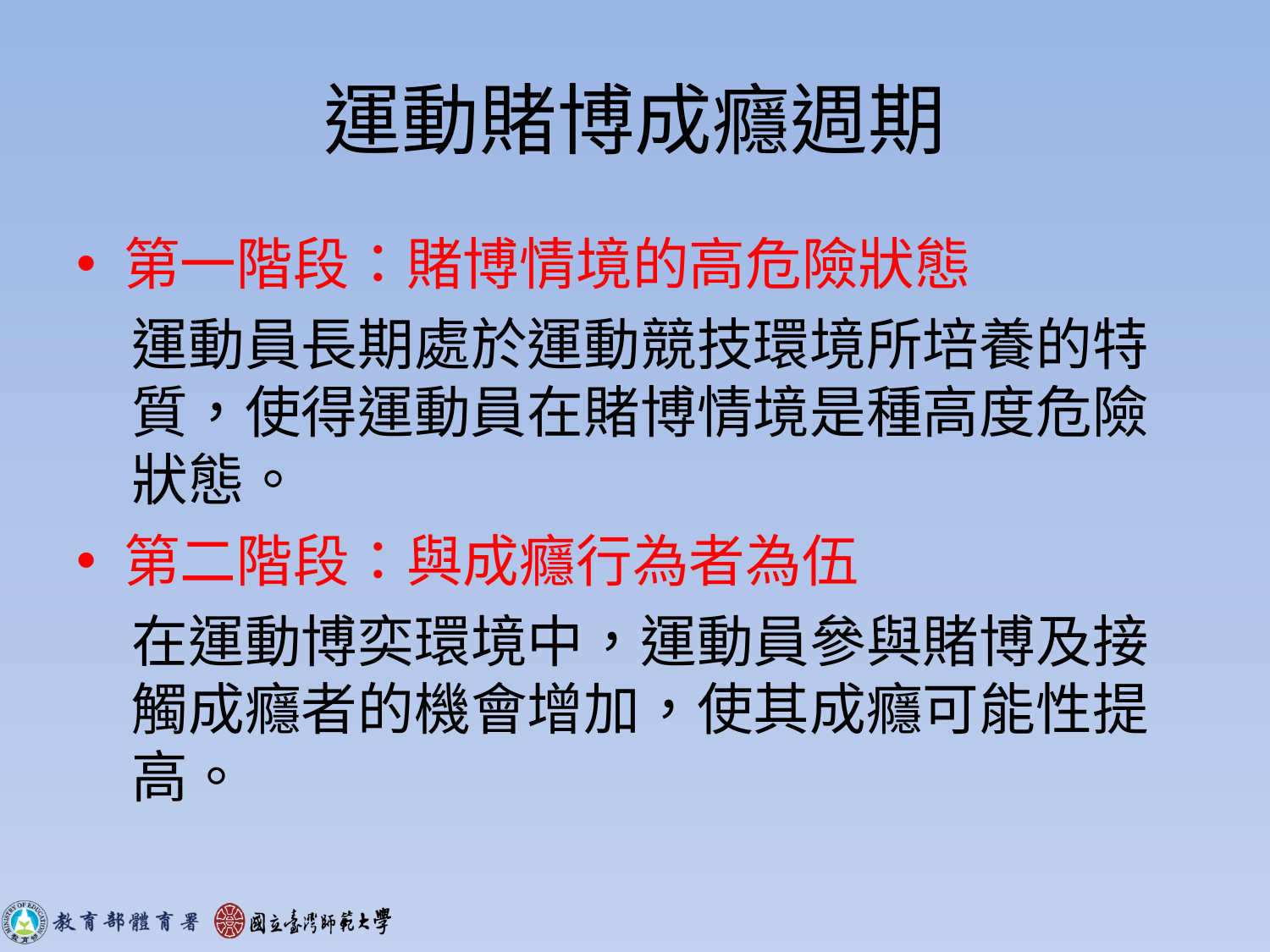

# 運動賭博成癮週期
第一階段：賭博情境的高危險狀態
運動員長期處於運動競技環境所培養的特質，使得運動員在賭博情境是種高度危險狀態。
第二階段：與成癮行為者為伍
在運動博奕環境中，運動員參與賭博及接觸成癮者的機會增加，使其成癮可能性提高。